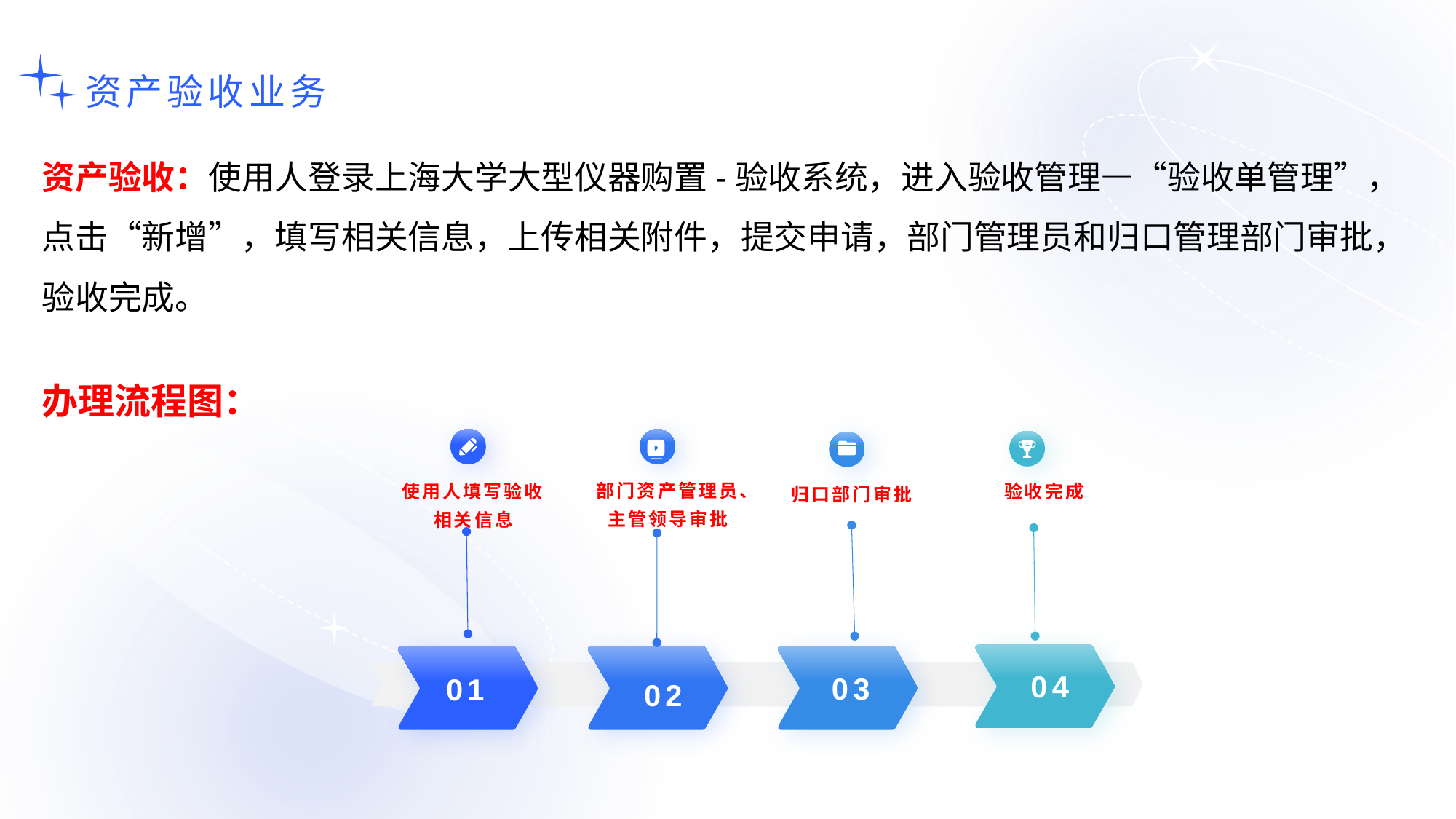

资产验收业务
资产验收：使用人登录上海大学大型仪器购置-验收系统，进入验收管理—“验收单管理”，点击“新增”，填写相关信息，上传相关附件，提交申请，部门管理员和归口管理部门审批，验收完成。

办理流程图：

部门资产管理员、主管领导审批
使用人填写验收相关信息

验收完成
归口部门审批

04
03
01
02